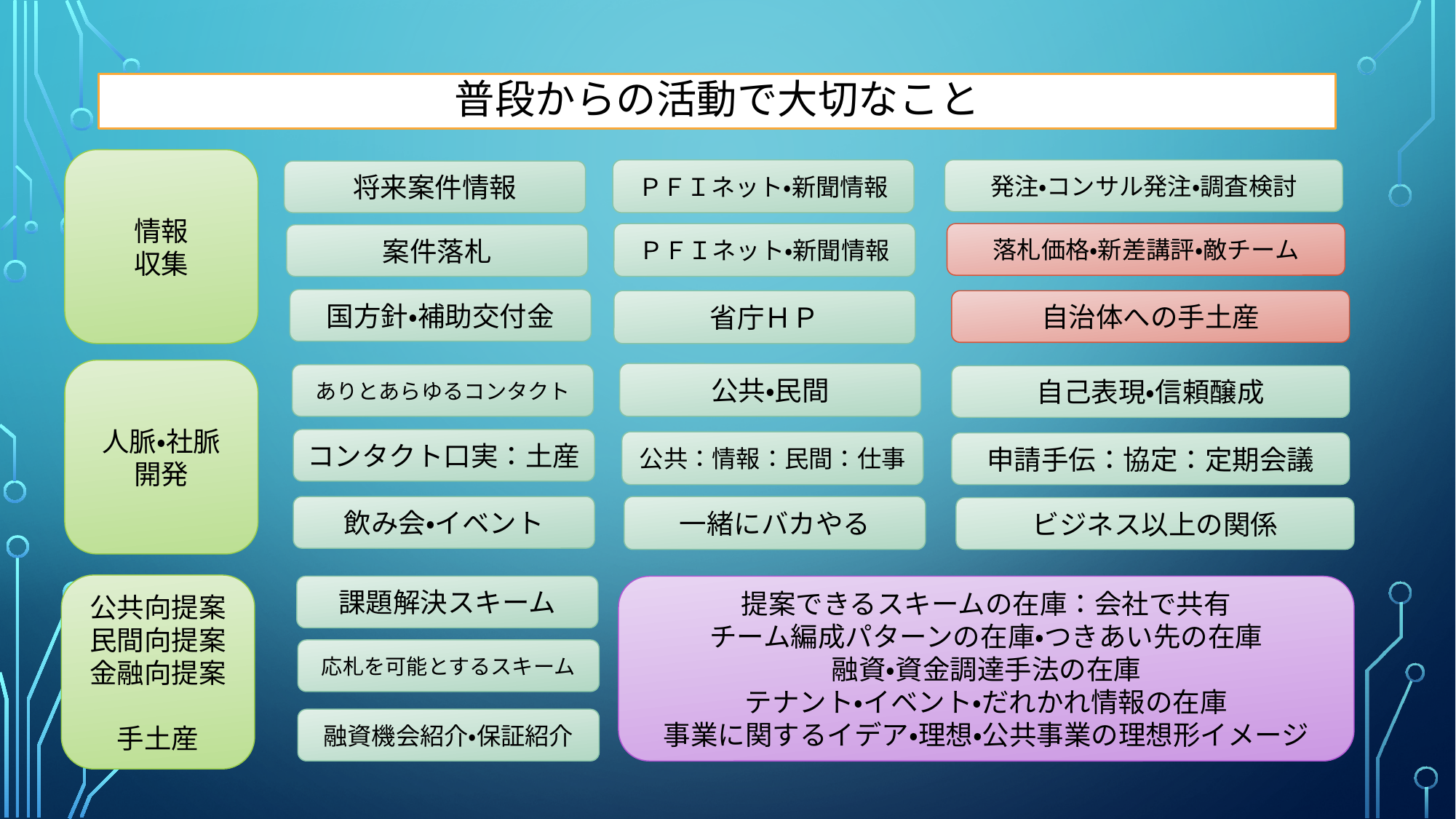

普段からの活動で大切なこと
情報
収集
ＰＦＩネット・新聞情報
発注・コンサル発注・調査検討
将来案件情報
ＰＦＩネット・新聞情報
落札価格・新差講評・敵チーム
案件落札
国方針・補助交付金
省庁ＨＰ
自治体への手土産
人脈・社脈
開発
公共・民間
ありとあらゆるコンタクト
自己表現・信頼醸成
コンタクト口実：土産
公共：情報：民間：仕事
申請手伝：協定：定期会議
飲み会・イベント
一緒にバカやる
ビジネス以上の関係
公共向提案
民間向提案
金融向提案

手土産
課題解決スキーム
提案できるスキームの在庫：会社で共有
チーム編成パターンの在庫・つきあい先の在庫
融資・資金調達手法の在庫
テナント・イベント・だれかれ情報の在庫
事業に関するイデア・理想・公共事業の理想形イメージ
応札を可能とするスキーム
融資機会紹介・保証紹介